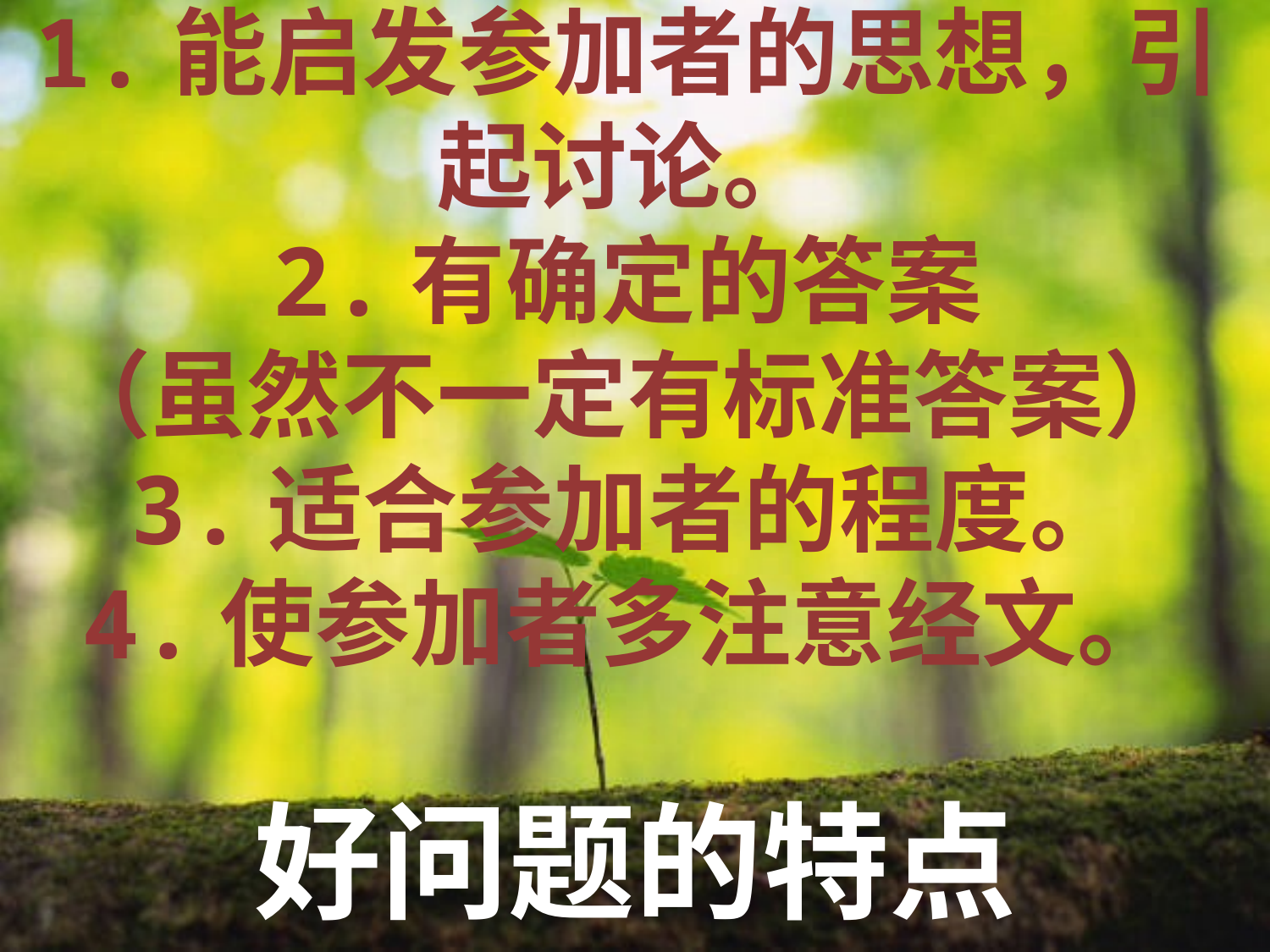

1.能启发参加者的思想，引起讨论。
2.有确定的答案
（虽然不一定有标准答案）
3.适合参加者的程度。
4.使参加者多注意经文。

好问题的特点